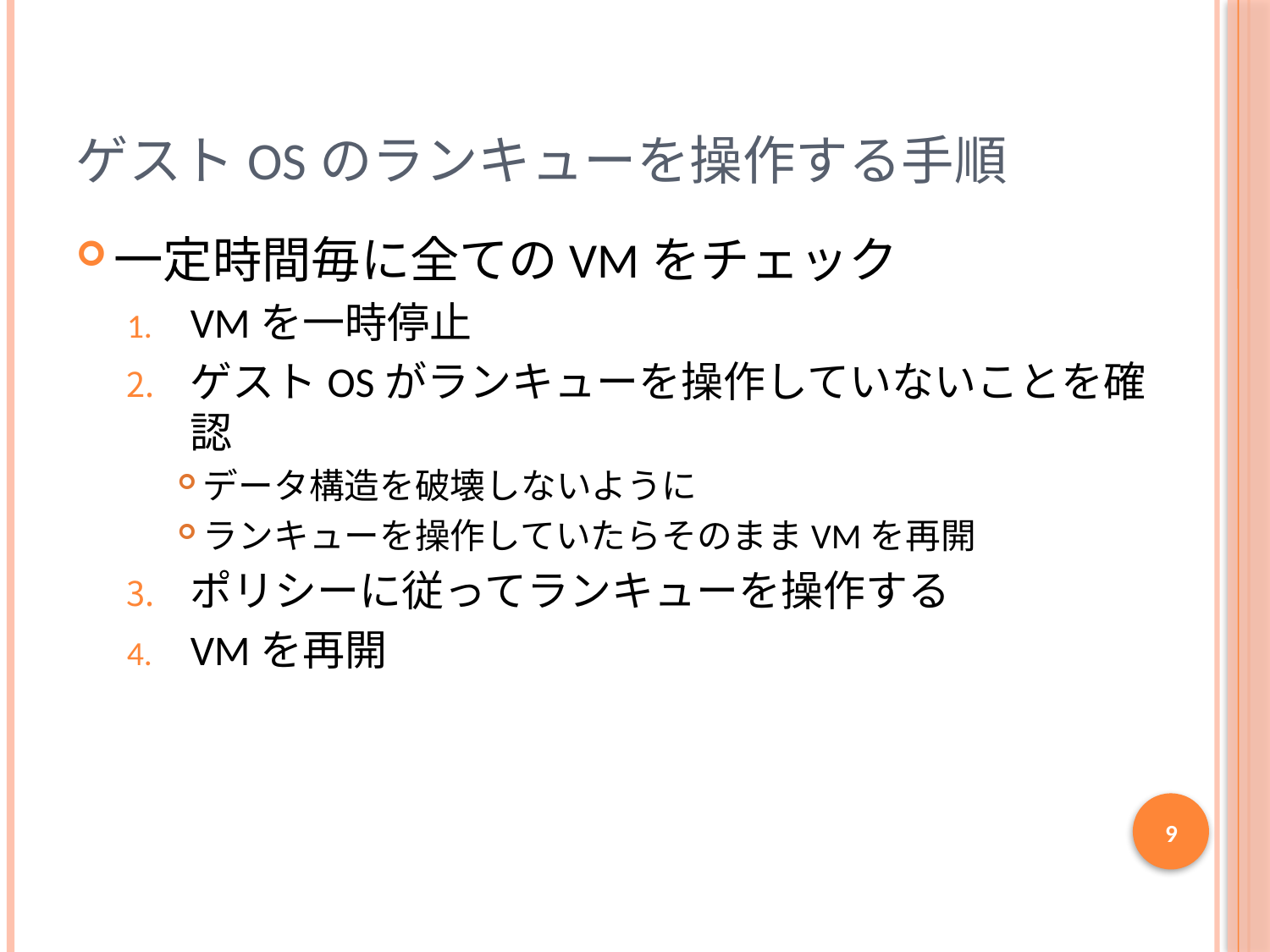

# ゲストOSのランキューを操作する手順
一定時間毎に全てのVMをチェック
VMを一時停止
ゲストOSがランキューを操作していないことを確認
データ構造を破壊しないように
ランキューを操作していたらそのままVMを再開
ポリシーに従ってランキューを操作する
VMを再開
9